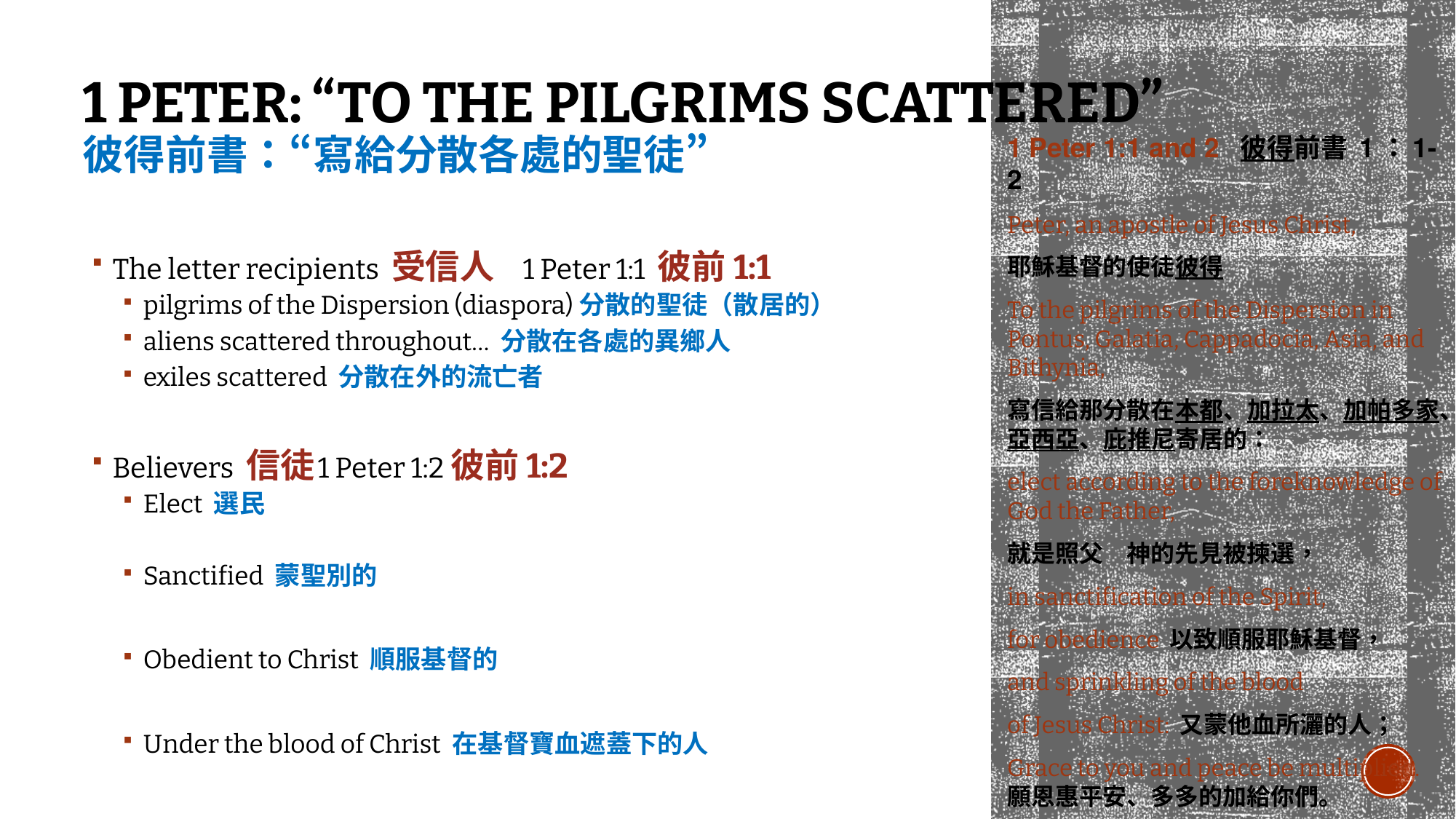

1 peter: “to the pilgrims scattered”
彼得前書：“寫給分散各處的聖徒”
1 Peter 1:1 and 2  彼得前書 1：1-2
Peter, an apostle of Jesus Christ,
耶穌基督的使徒彼得
To the pilgrims of the Dispersion in Pontus, Galatia, Cappadocia, Asia, and Bithynia,
寫信給那分散在本都、加拉太、加帕多家、亞西亞、庇推尼寄居的：
elect according to the foreknowledge of God the Father,
就是照父　神的先見被揀選，
in sanctification of the Spirit,
for obedience 以致順服耶穌基督，
and sprinkling of the blood
of Jesus Christ: 又蒙他血所灑的人；
Grace to you and peace be multiplied. 願恩惠平安、多多的加給你們。
The letter recipients 受信人	1 Peter 1:1 彼前1:1
pilgrims of the Dispersion (diaspora)分散的聖徒（散居的）
aliens scattered throughout… 分散在各處的異鄉人
exiles scattered 分散在外的流亡者

Believers 信徒	1 Peter 1:2彼前1:2
Elect 選民

Sanctified 蒙聖別的

Obedient to Christ 順服基督的

Under the blood of Christ 在基督寶血遮蓋下的人